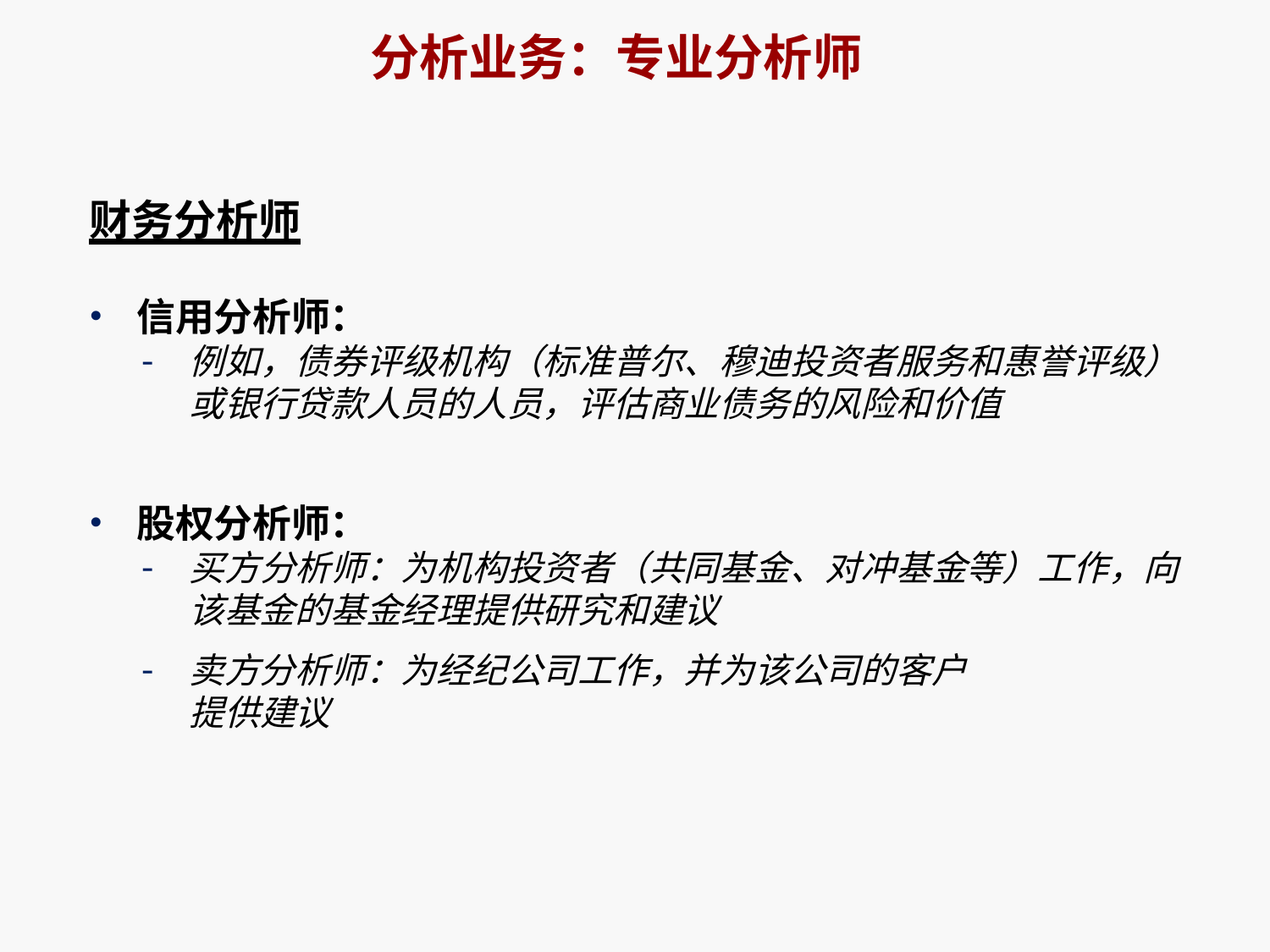

# 分析业务：专业分析师
财务分析师

信用分析师：
例如，债券评级机构（标准普尔、穆迪投资者服务和惠誉评级）或银行贷款人员的人员，评估商业债务的风险和价值

股权分析师：
买方分析师：为机构投资者（共同基金、对冲基金等）工作，向该基金的基金经理提供研究和建议
卖方分析师：为经纪公司工作，并为该公司的客户提供建议